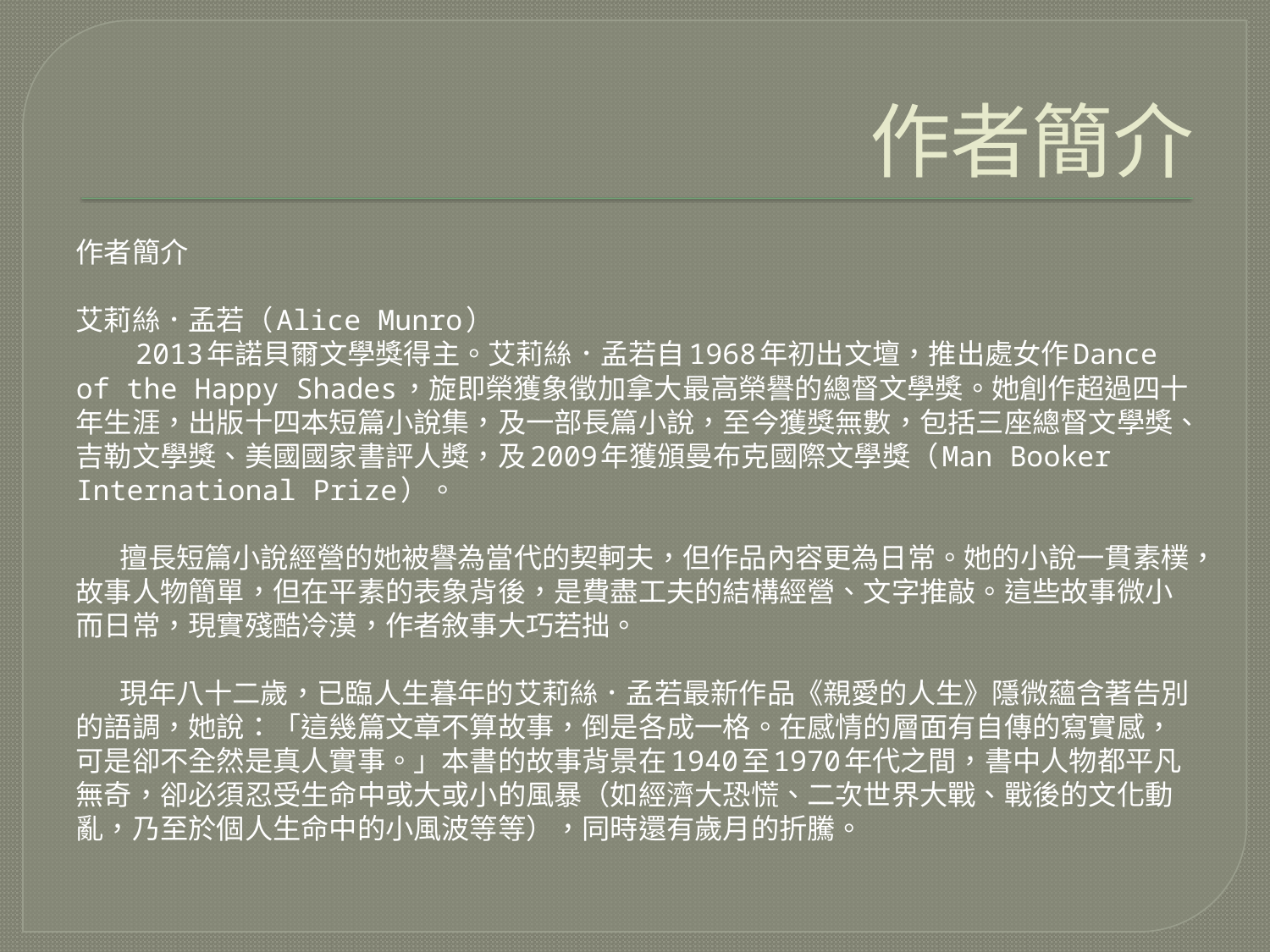

# 作者簡介
作者簡介

艾莉絲．孟若（Alice Munro）
　　2013年諾貝爾文學獎得主。艾莉絲．孟若自1968年初出文壇，推出處女作Dance of the Happy Shades，旋即榮獲象徵加拿大最高榮譽的總督文學獎。她創作超過四十年生涯，出版十四本短篇小說集，及一部長篇小說，至今獲獎無數，包括三座總督文學獎、吉勒文學獎、美國國家書評人獎，及2009年獲頒曼布克國際文學獎（Man Booker International Prize）。

 　 擅長短篇小說經營的她被譽為當代的契軻夫，但作品內容更為日常。她的小說一貫素樸，故事人物簡單，但在平素的表象背後，是費盡工夫的結構經營、文字推敲。這些故事微小而日常，現實殘酷冷漠，作者敘事大巧若拙。

 　 現年八十二歲，已臨人生暮年的艾莉絲．孟若最新作品《親愛的人生》隱微蘊含著告別的語調，她說：「這幾篇文章不算故事，倒是各成一格。在感情的層面有自傳的寫實感，可是卻不全然是真人實事。」本書的故事背景在1940至1970年代之間，書中人物都平凡無奇，卻必須忍受生命中或大或小的風暴（如經濟大恐慌、二次世界大戰、戰後的文化動亂，乃至於個人生命中的小風波等等），同時還有歲月的折騰。